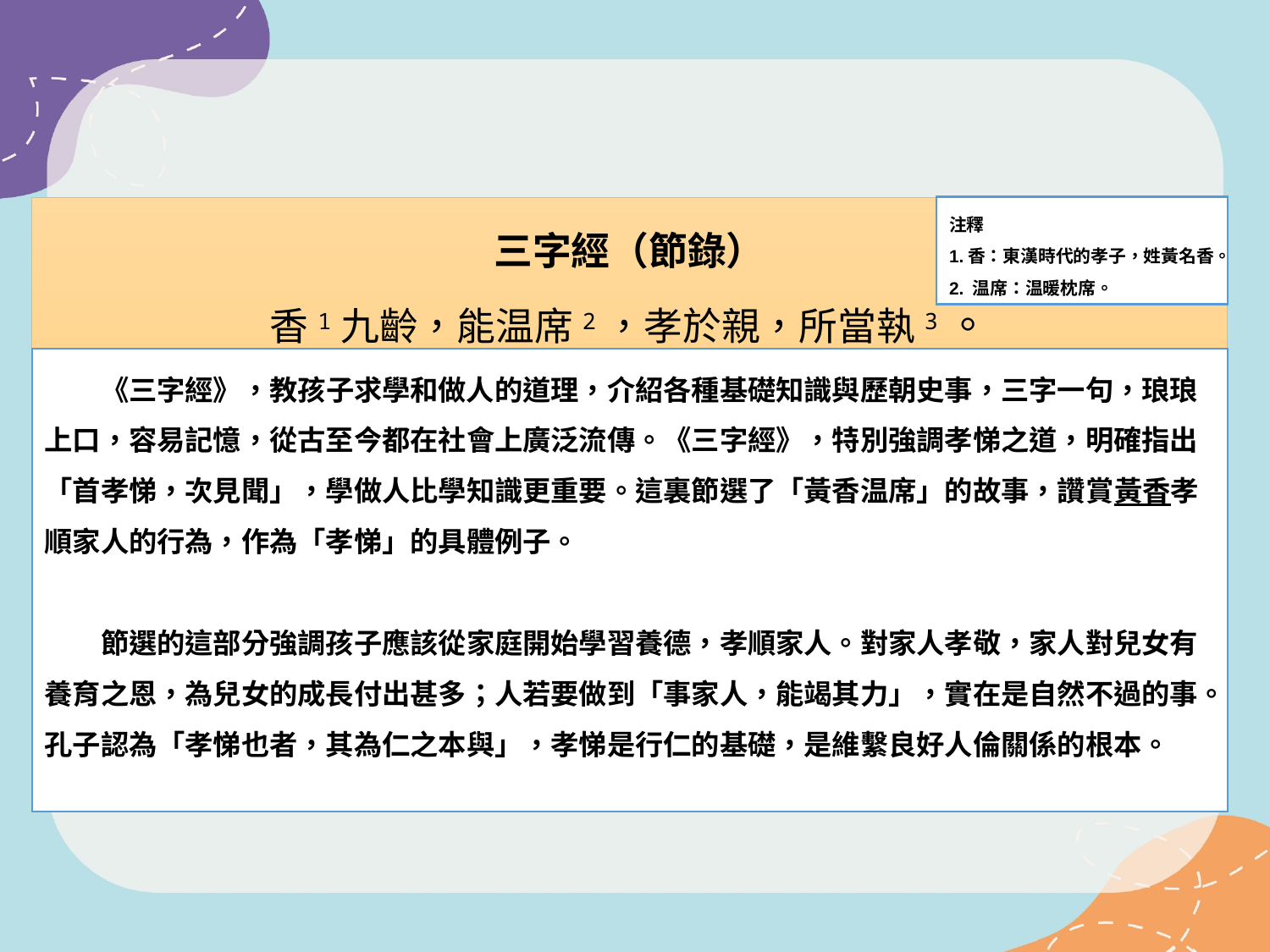

# 教學活動 （一） 學習二十四孝的故事： 黃香「扇枕溫衾」
注釋
1.香：東漢時代的孝子，姓黃名香。
2. 温席：温暖枕席。
三字經（節錄）
香1九齡，能温席2，孝於親，所當執3。
　　《三字經》，教孩子求學和做人的道理，介紹各種基礎知識與歷朝史事，三字一句，琅琅上口，容易記憶，從古至今都在社會上廣泛流傳。《三字經》，特別強調孝悌之道，明確指出「首孝悌，次見聞」，學做人比學知識更重要。這裏節選了「黃香温席」的故事，讚賞黃香孝順家人的行為，作為「孝悌」的具體例子。

　　節選的這部分強調孩子應該從家庭開始學習養德，孝順家人。對家人孝敬，家人對兒女有養育之恩，為兒女的成長付出甚多；人若要做到「事家人，能竭其力」，實在是自然不過的事。孔子認為「孝悌也者，其為仁之本與」，孝悌是行仁的基礎，是維繫良好人倫關係的根本。